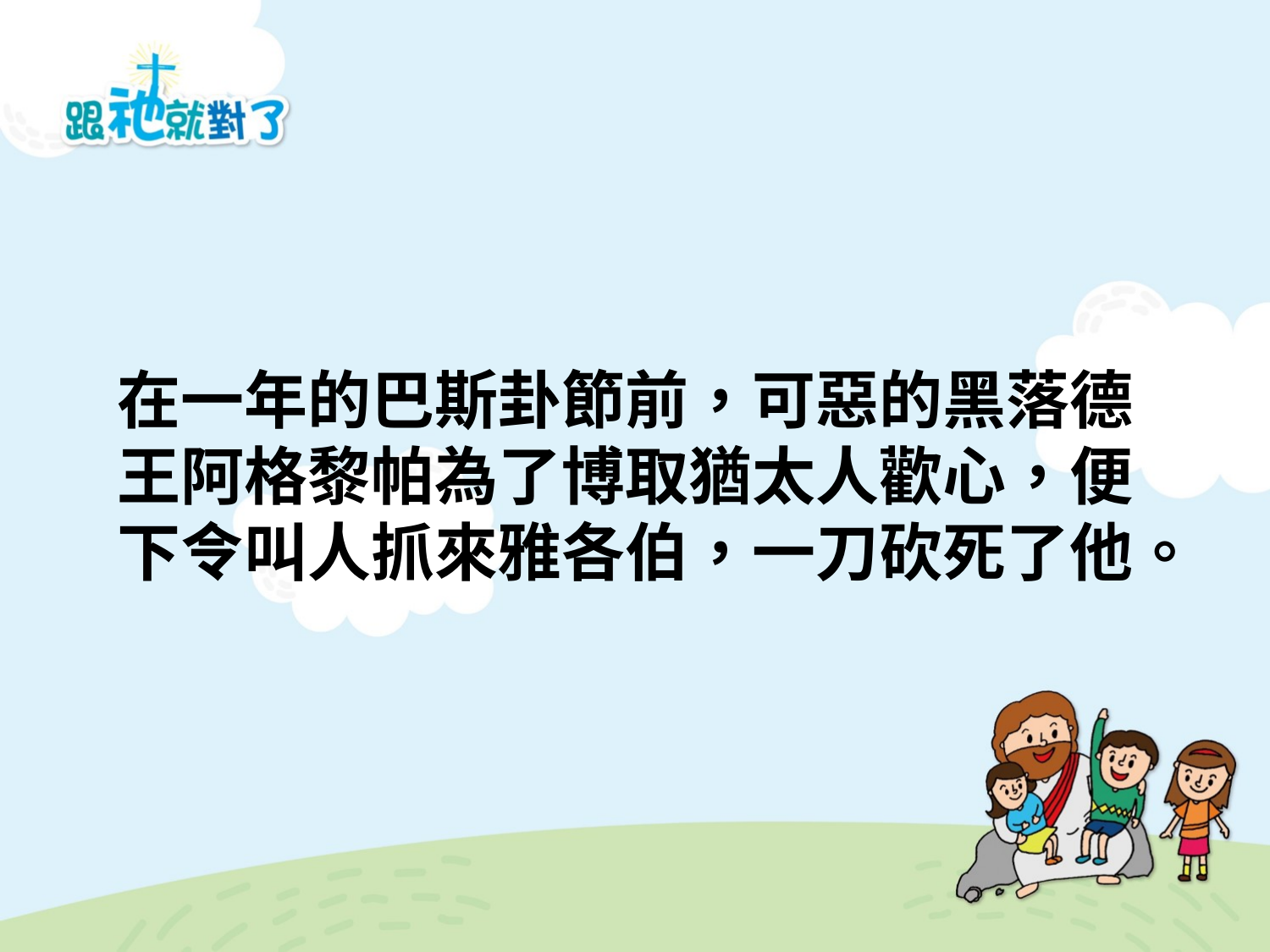

在一年的巴斯卦節前，可惡的黑落德王阿格黎帕為了博取猶太人歡心，便下令叫人抓來雅各伯，一刀砍死了他。